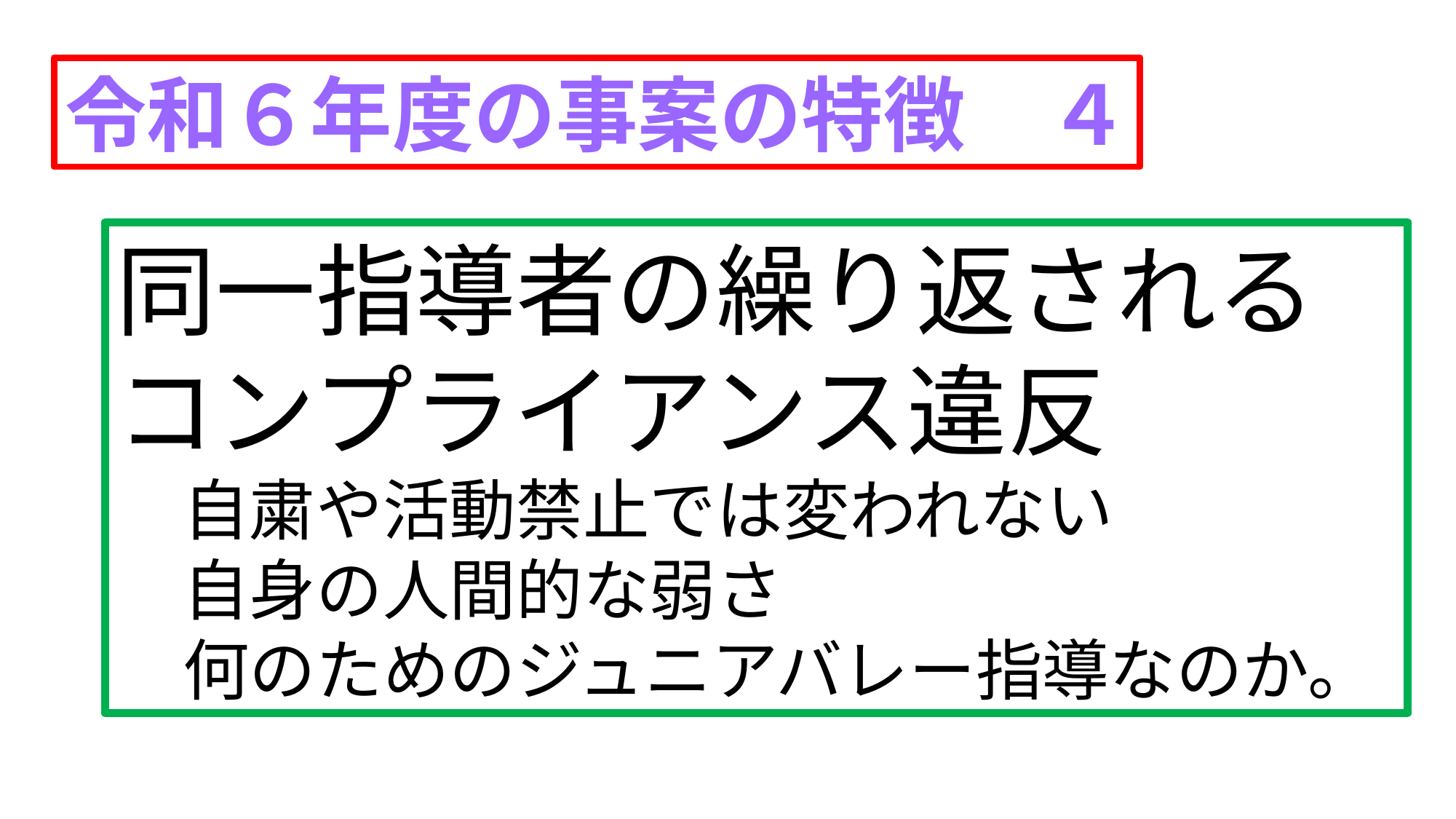

令和６年度の事案の特徴　４
同一指導者の繰り返される
コンプライアンス違反
　自粛や活動禁止では変われない
　自身の人間的な弱さ
　何のためのジュニアバレー指導なのか。